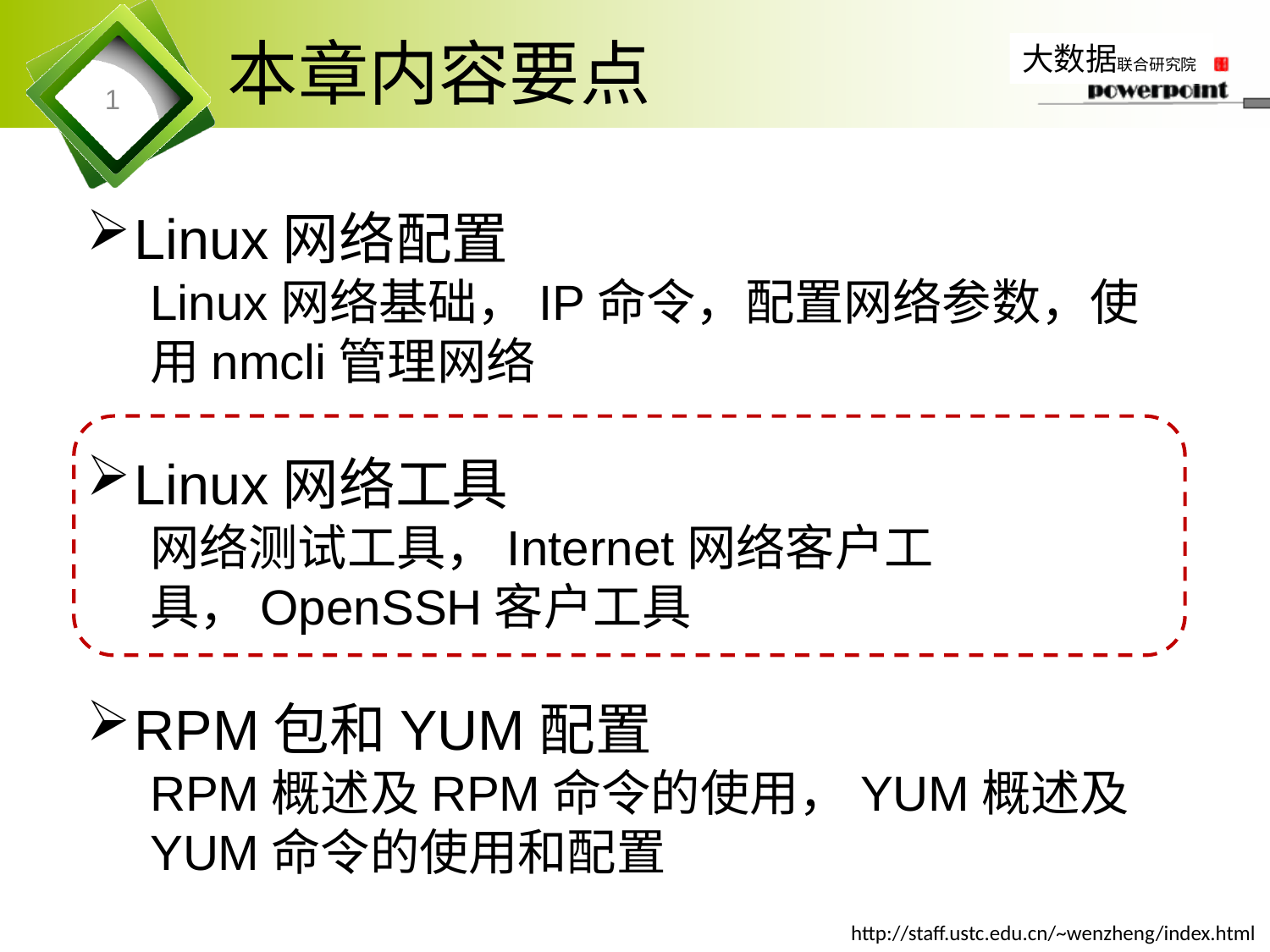

# 本章内容要点
1
Linux网络配置
Linux网络基础，IP命令，配置网络参数，使用nmcli管理网络

Linux网络工具
网络测试工具，Internet网络客户工具，OpenSSH客户工具

RPM包和YUM配置
RPM概述及RPM命令的使用，YUM概述及YUM命令的使用和配置